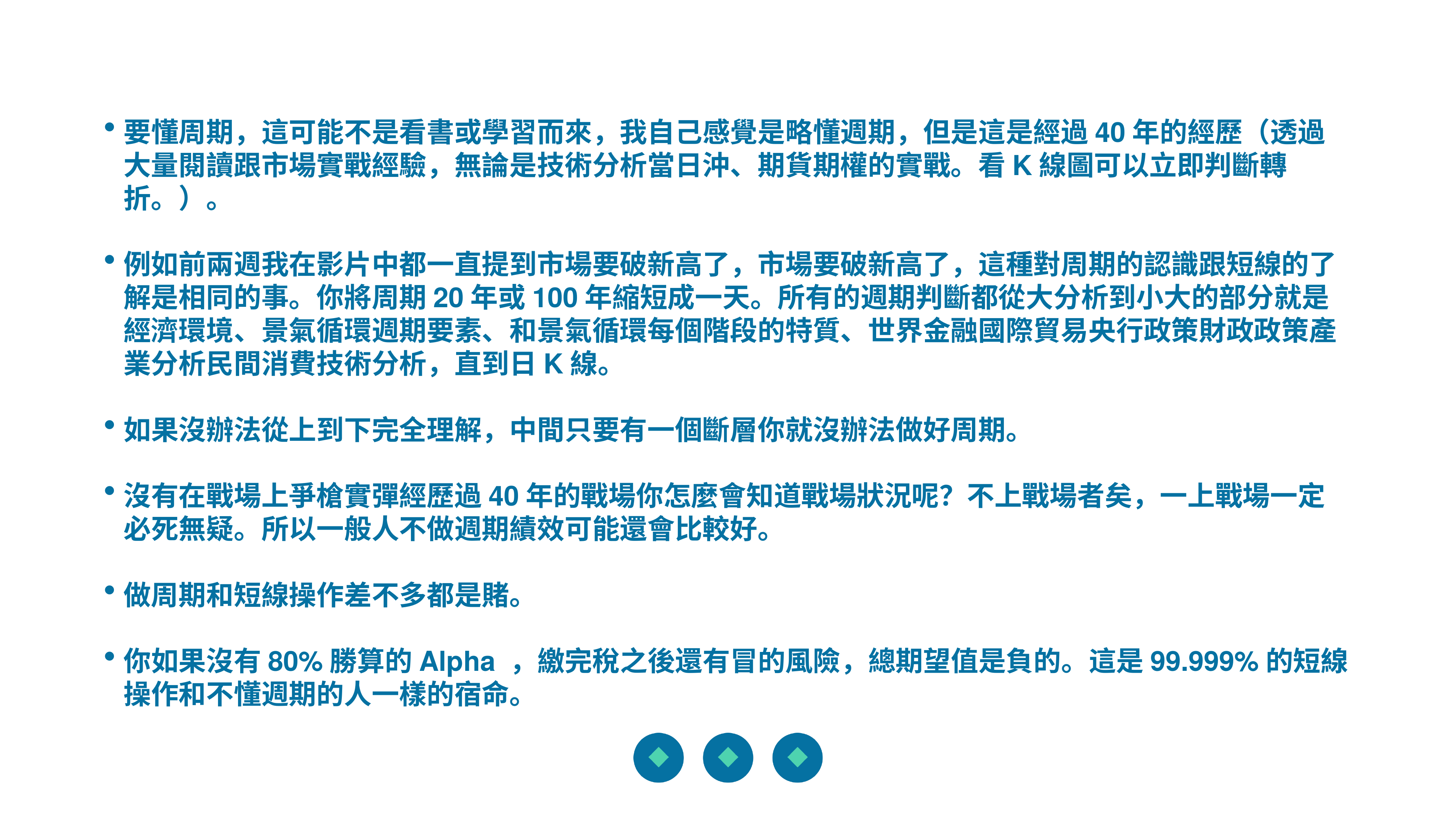

要懂周期，這可能不是看書或學習而來，我自己感覺是略懂週期，但是這是經過40年的經歷（透過大量閱讀跟市場實戰經驗，無論是技術分析當日沖、期貨期權的實戰。看K線圖可以立即判斷轉折。）。

例如前兩週我在影片中都一直提到市場要破新高了，市場要破新高了，這種對周期的認識跟短線的了解是相同的事。你將周期20年或100年縮短成一天。所有的週期判斷都從大分析到小大的部分就是經濟環境、景氣循環週期要素、和景氣循環每個階段的特質、世界金融國際貿易央行政策財政政策產業分析民間消費技術分析，直到日K線。

如果沒辦法從上到下完全理解，中間只要有一個斷層你就沒辦法做好周期。

沒有在戰場上爭槍實彈經歷過40年的戰場你怎麼會知道戰場狀況呢？不上戰場者矣，一上戰場一定必死無疑。所以一般人不做週期績效可能還會比較好。

做周期和短線操作差不多都是賭。

你如果沒有80%勝算的Alpha ，繳完稅之後還有冒的風險，總期望值是負的。這是99.999%的短線操作和不懂週期的人一樣的宿命。